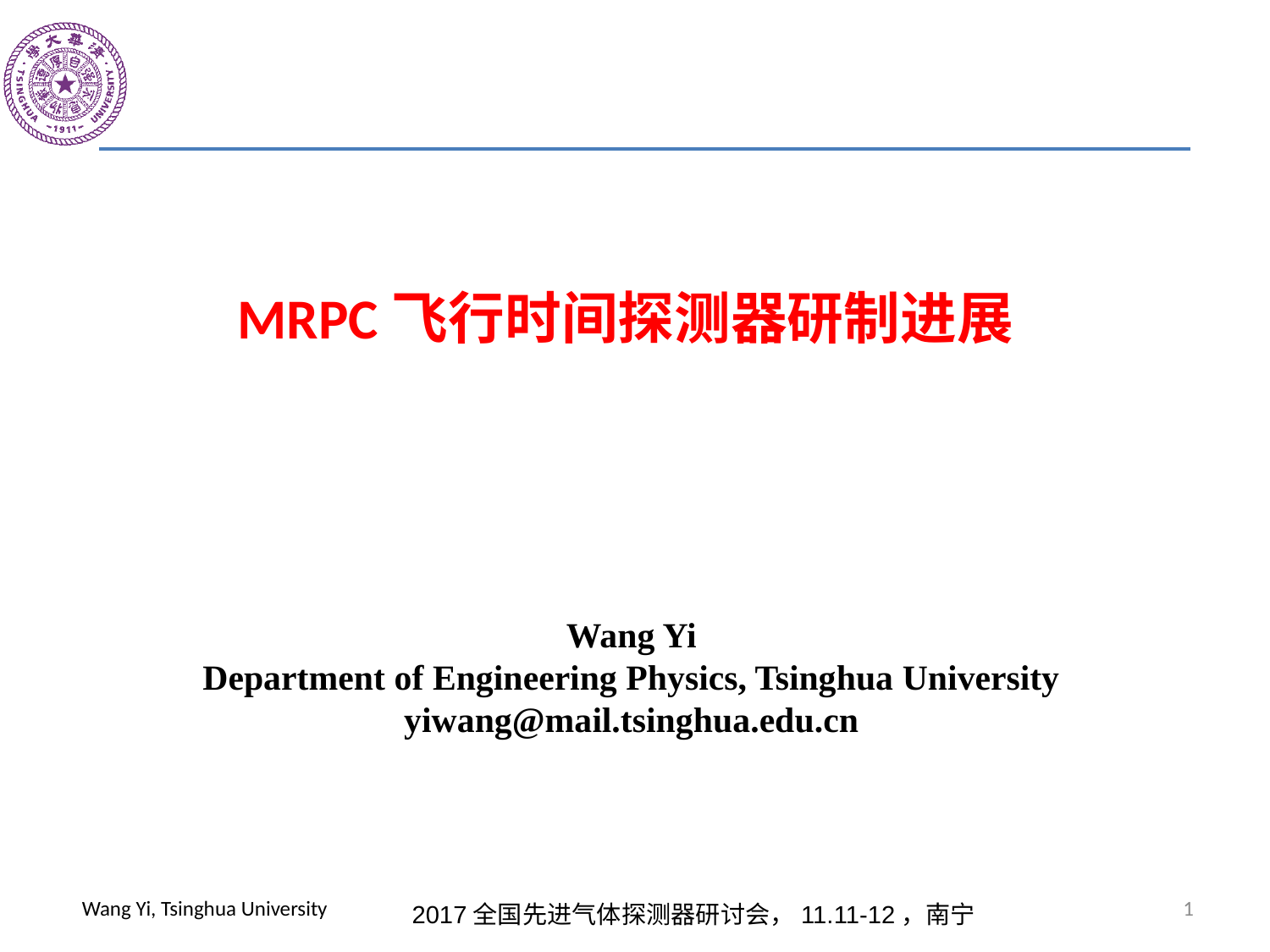

MRPC飞行时间探测器研制进展
Wang Yi
Department of Engineering Physics, Tsinghua University
yiwang@mail.tsinghua.edu.cn
1